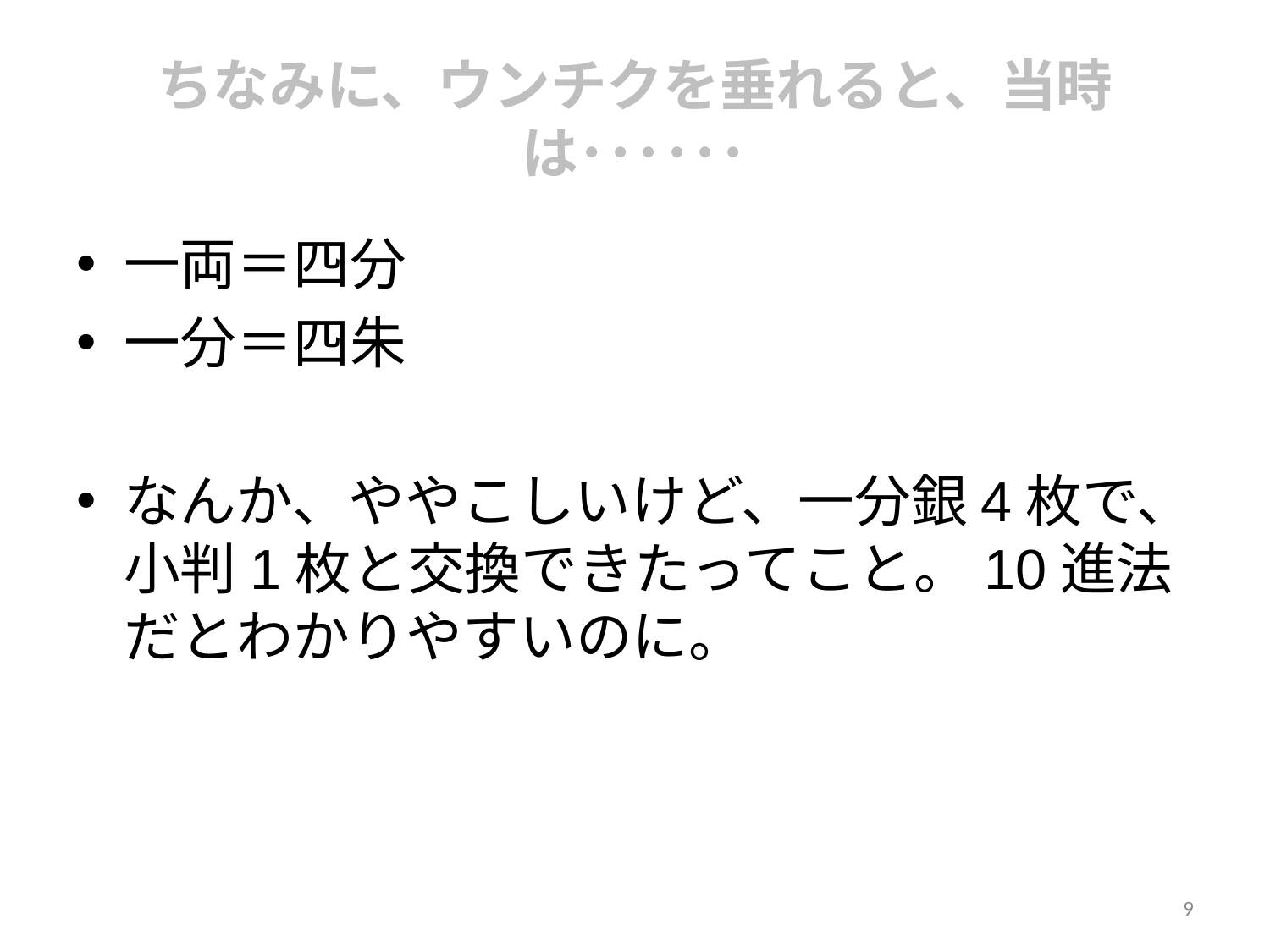

# ちなみに、ウンチクを垂れると、当時は･･････
一両＝四分
一分＝四朱

なんか、ややこしいけど、一分銀4枚で、小判1枚と交換できたってこと。10進法だとわかりやすいのに。
9